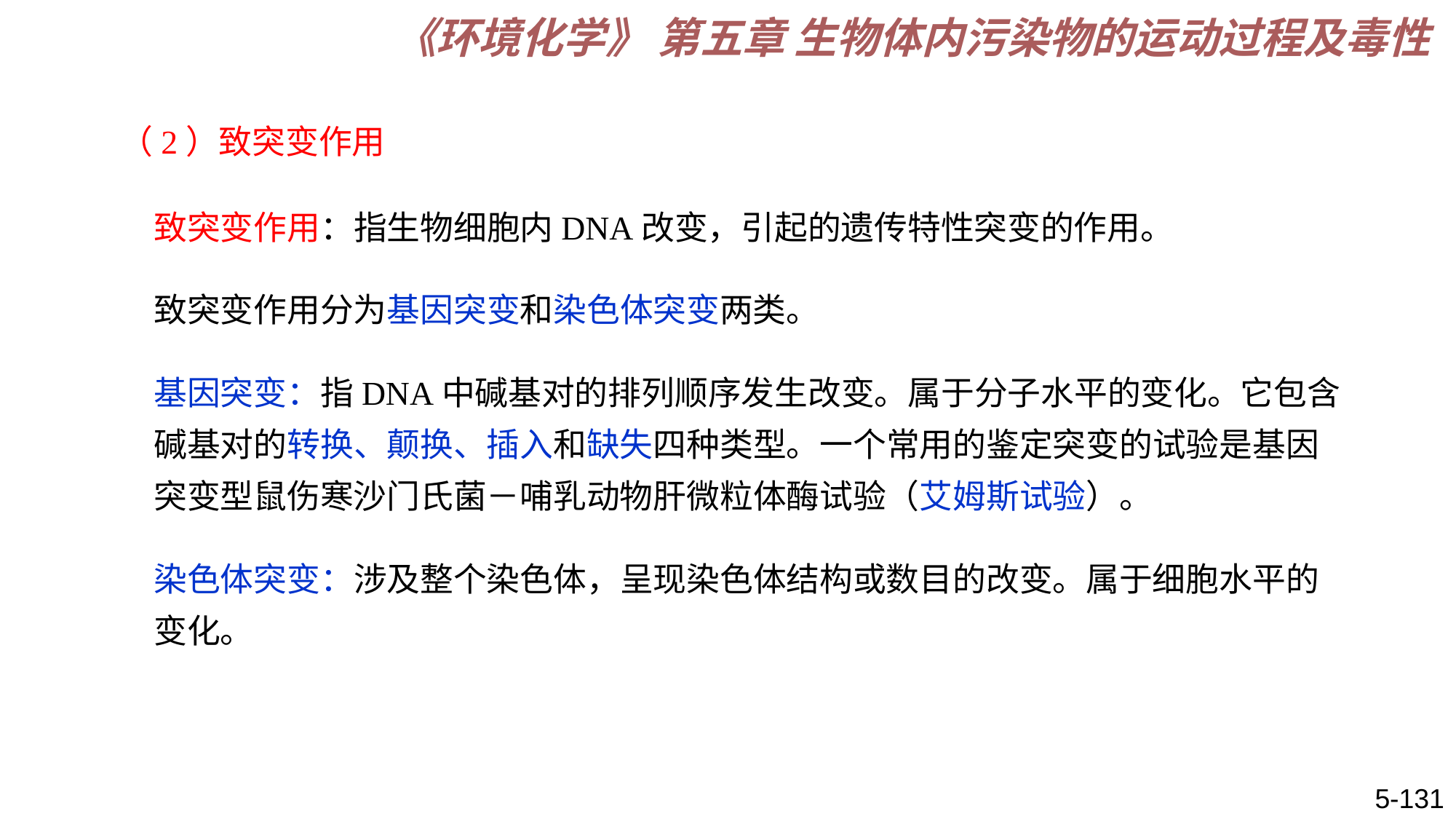

《环境化学》 第五章 生物体内污染物的运动过程及毒性
（2）致突变作用
致突变作用：指生物细胞内DNA改变，引起的遗传特性突变的作用。
致突变作用分为基因突变和染色体突变两类。
基因突变：指DNA中碱基对的排列顺序发生改变。属于分子水平的变化。它包含碱基对的转换、颠换、插入和缺失四种类型。一个常用的鉴定突变的试验是基因突变型鼠伤寒沙门氏菌－哺乳动物肝微粒体酶试验（艾姆斯试验）。
染色体突变：涉及整个染色体，呈现染色体结构或数目的改变。属于细胞水平的变化。
5-131